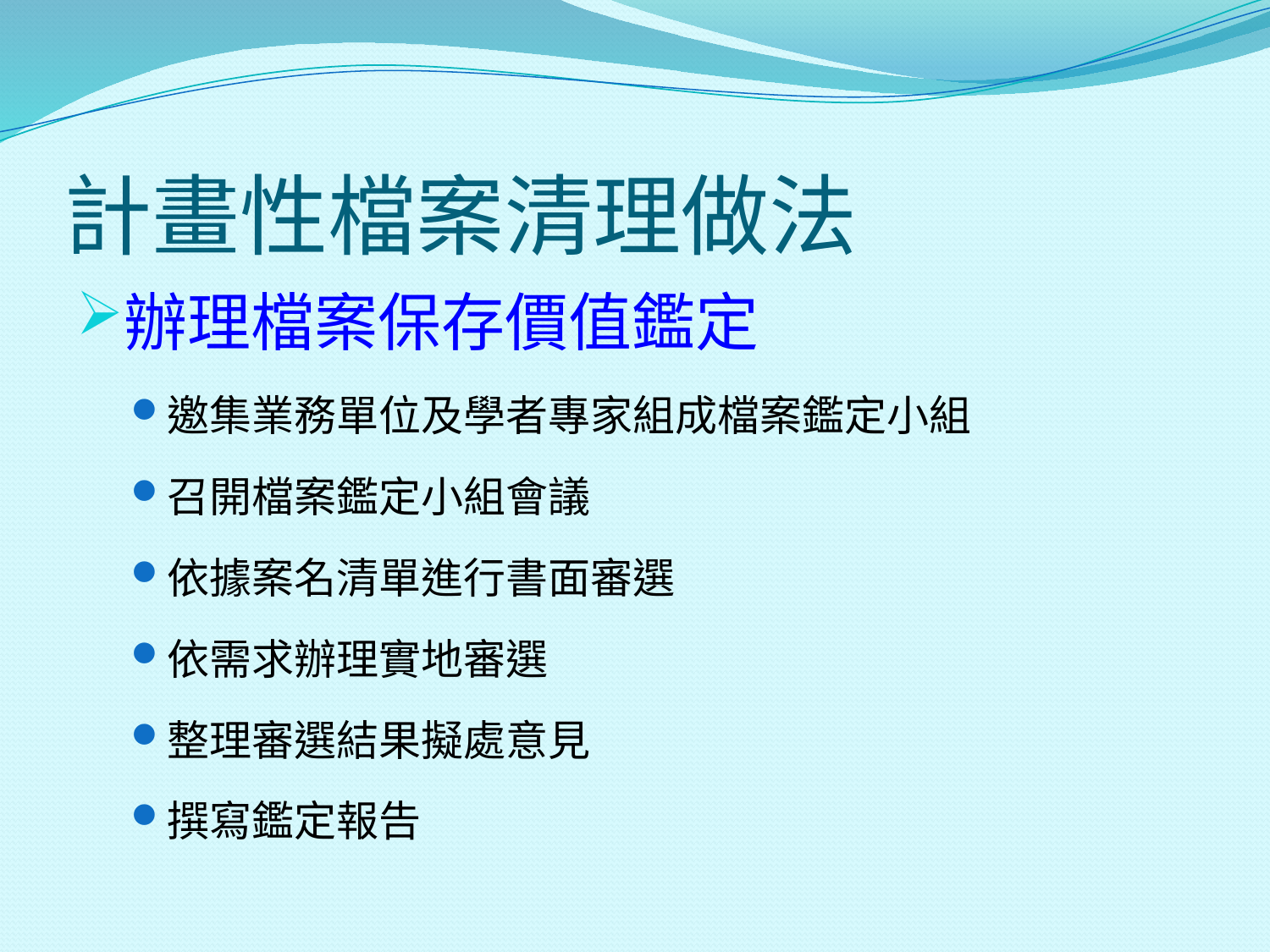

計畫性檔案清理做法
辦理檔案保存價值鑑定
邀集業務單位及學者專家組成檔案鑑定小組
召開檔案鑑定小組會議
依據案名清單進行書面審選
依需求辦理實地審選
整理審選結果擬處意見
撰寫鑑定報告